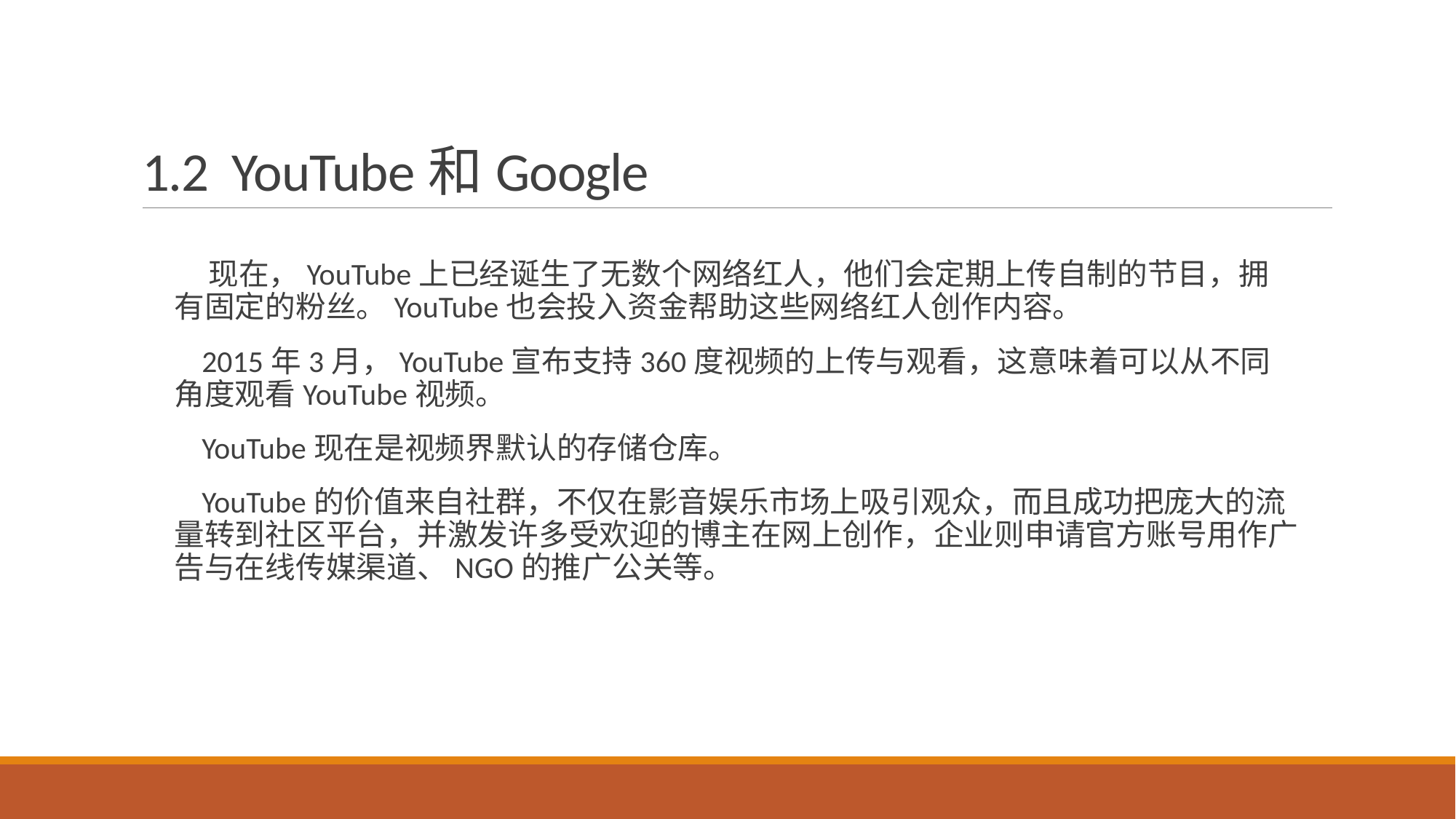

# 1.2  YouTube和Google
    现在，YouTube上已经诞生了无数个网络红人，他们会定期上传自制的节目，拥有固定的粉丝。YouTube也会投入资金帮助这些网络红人创作内容。
    2015年3月，YouTube宣布支持360度视频的上传与观看，这意味着可以从不同角度观看YouTube视频。
    YouTube现在是视频界默认的存储仓库。
    YouTube的价值来自社群，不仅在影音娱乐市场上吸引观众，而且成功把庞大的流量转到社区平台，并激发许多受欢迎的博主在网上创作，企业则申请官方账号用作广告与在线传媒渠道、NGO的推广公关等。